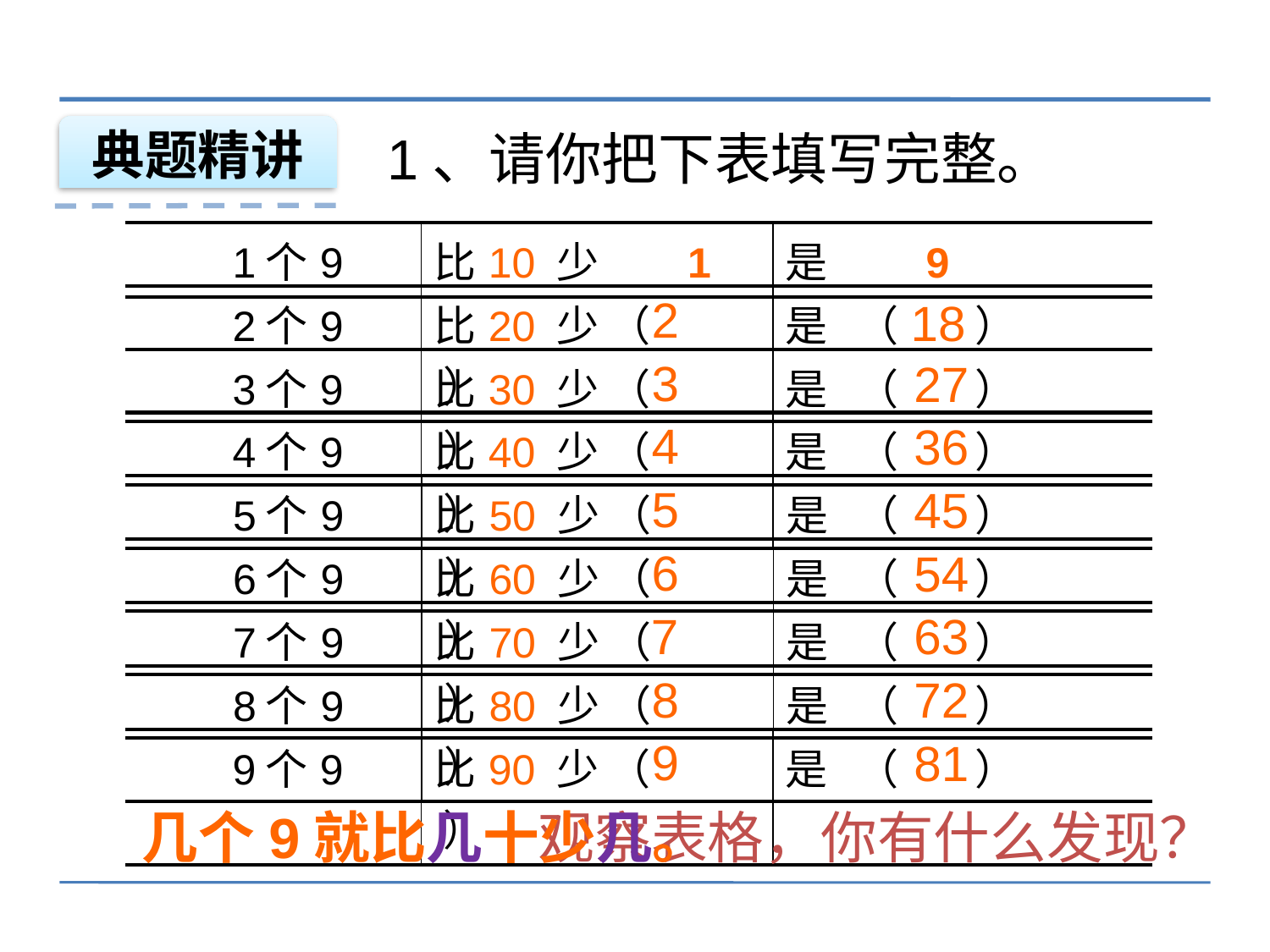

典题精讲
1、请你把下表填写完整。
| 1个9 | 比10 少 1 | 是 9 |
| --- | --- | --- |
2
| 2个9 | 比20 少 （ ） | 是 （ ） |
| --- | --- | --- |
18
3
27
| 3个9 | 比30 少 （ ） | 是 （ ） |
| --- | --- | --- |
4
36
| 4个9 | 比40 少 （ ） | 是 （ ） |
| --- | --- | --- |
5
45
| 5个9 | 比50 少 （ ） | 是 （ ） |
| --- | --- | --- |
6
54
| 6个9 | 比60 少 （ ） | 是 （ ） |
| --- | --- | --- |
7
63
| 7个9 | 比70 少 （ ） | 是 （ ） |
| --- | --- | --- |
8
72
| 8个9 | 比80 少 （ ） | 是 （ ） |
| --- | --- | --- |
9
81
| 9个9 | 比90 少 （ ） | 是 （ ） |
| --- | --- | --- |
观察表格，你有什么发现？
         几个9就比几十少几。